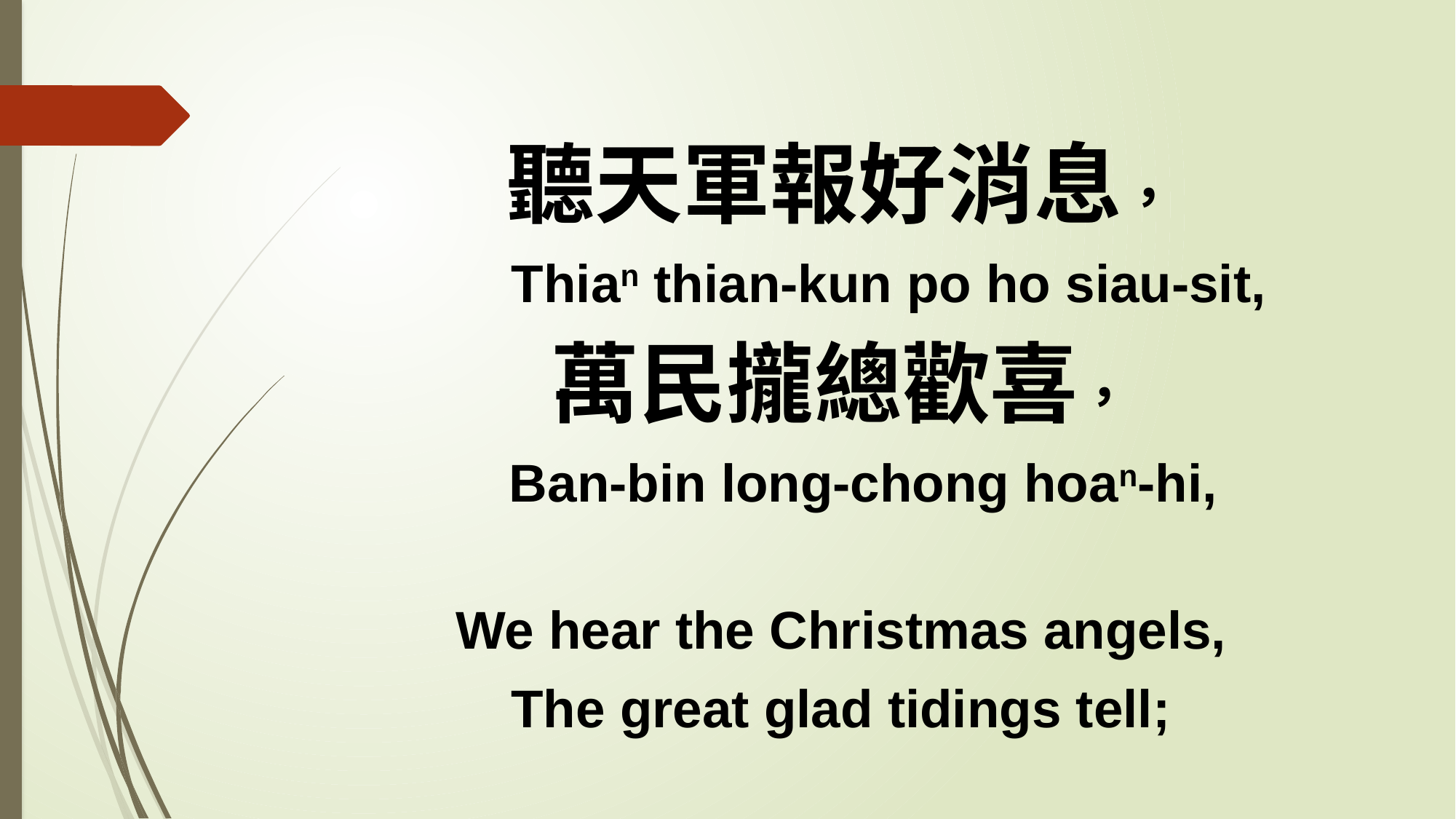

聽天軍報好消息，
             Thian thian-kun po ho siau-sit,
萬民攏總歡喜，
   Ban-bin long-chong hoan-hi,

We hear the Christmas angels,
The great glad tidings tell;